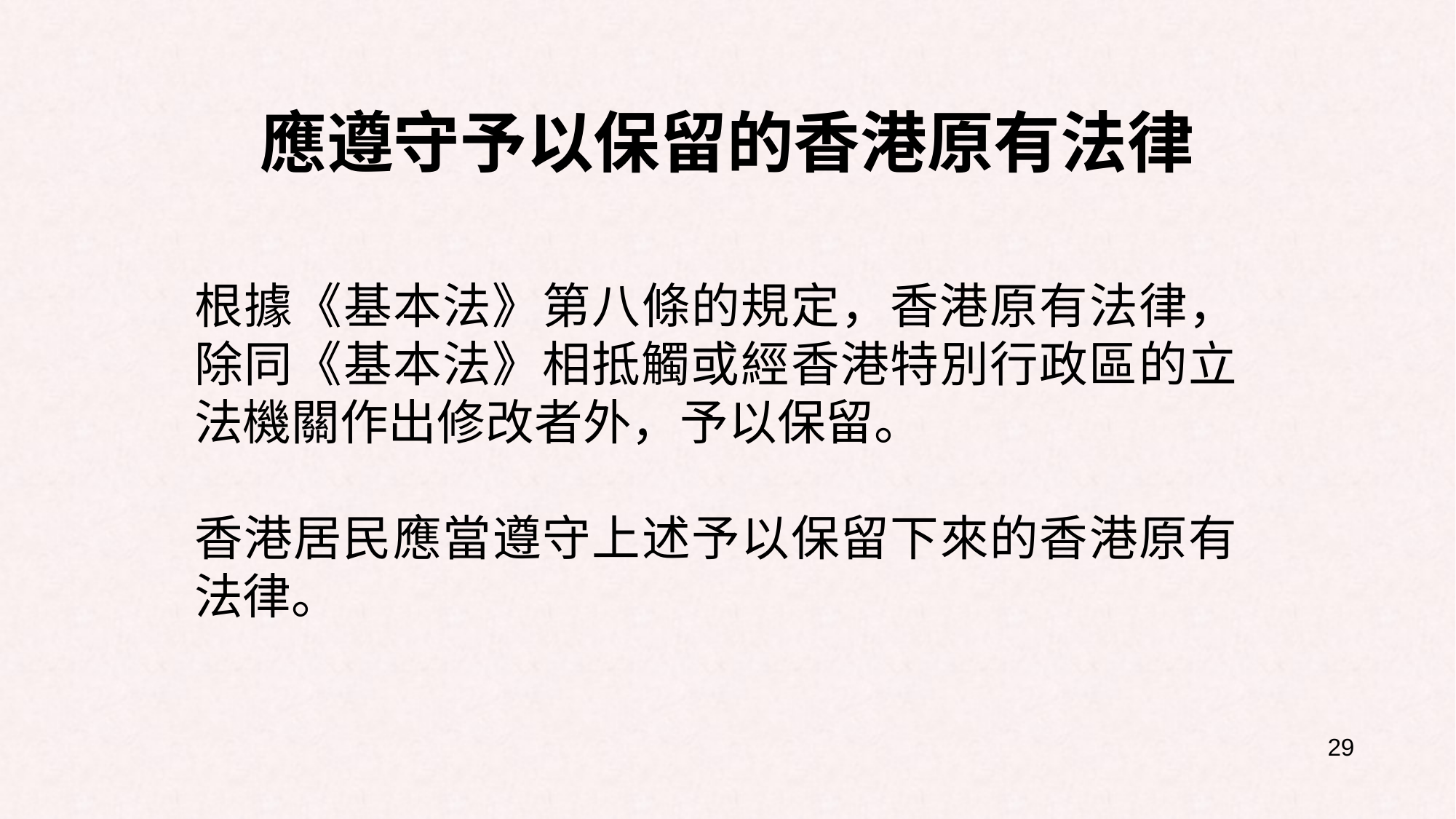

應遵守予以保留的香港原有法律
根據《基本法》第八條的規定，香港原有法律，除同《基本法》相抵觸或經香港特別行政區的立法機關作出修改者外，予以保留。

香港居民應當遵守上述予以保留下來的香港原有法律。
29